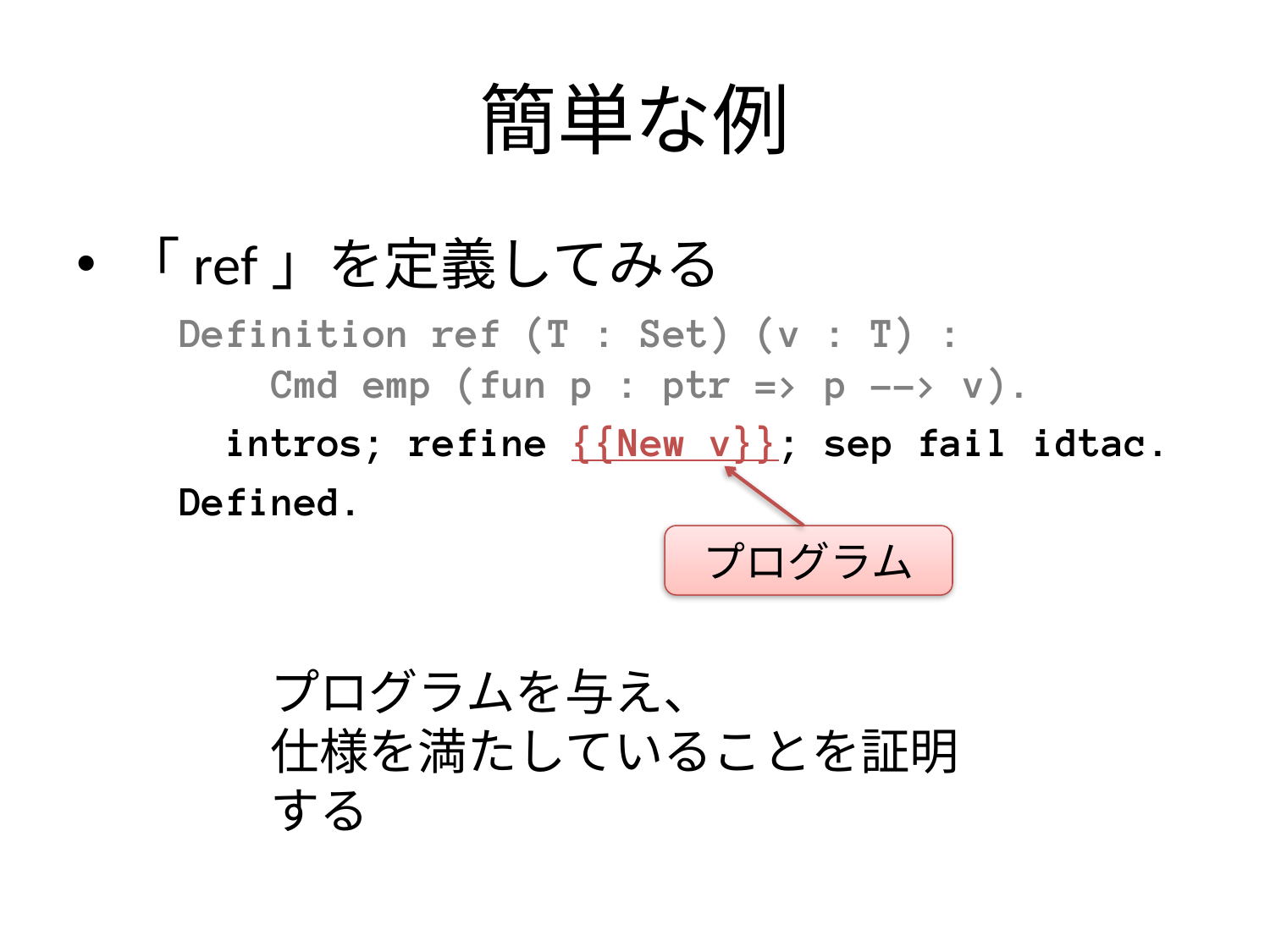

# 簡単な例
「ref」を定義してみる
Definition ref (T : Set) (v : T) :
    Cmd emp (fun p : ptr => p --> v).
  intros; refine {{New v}}; sep fail idtac.
Defined.
プログラム
プログラムを与え、
仕様を満たしていることを証明する